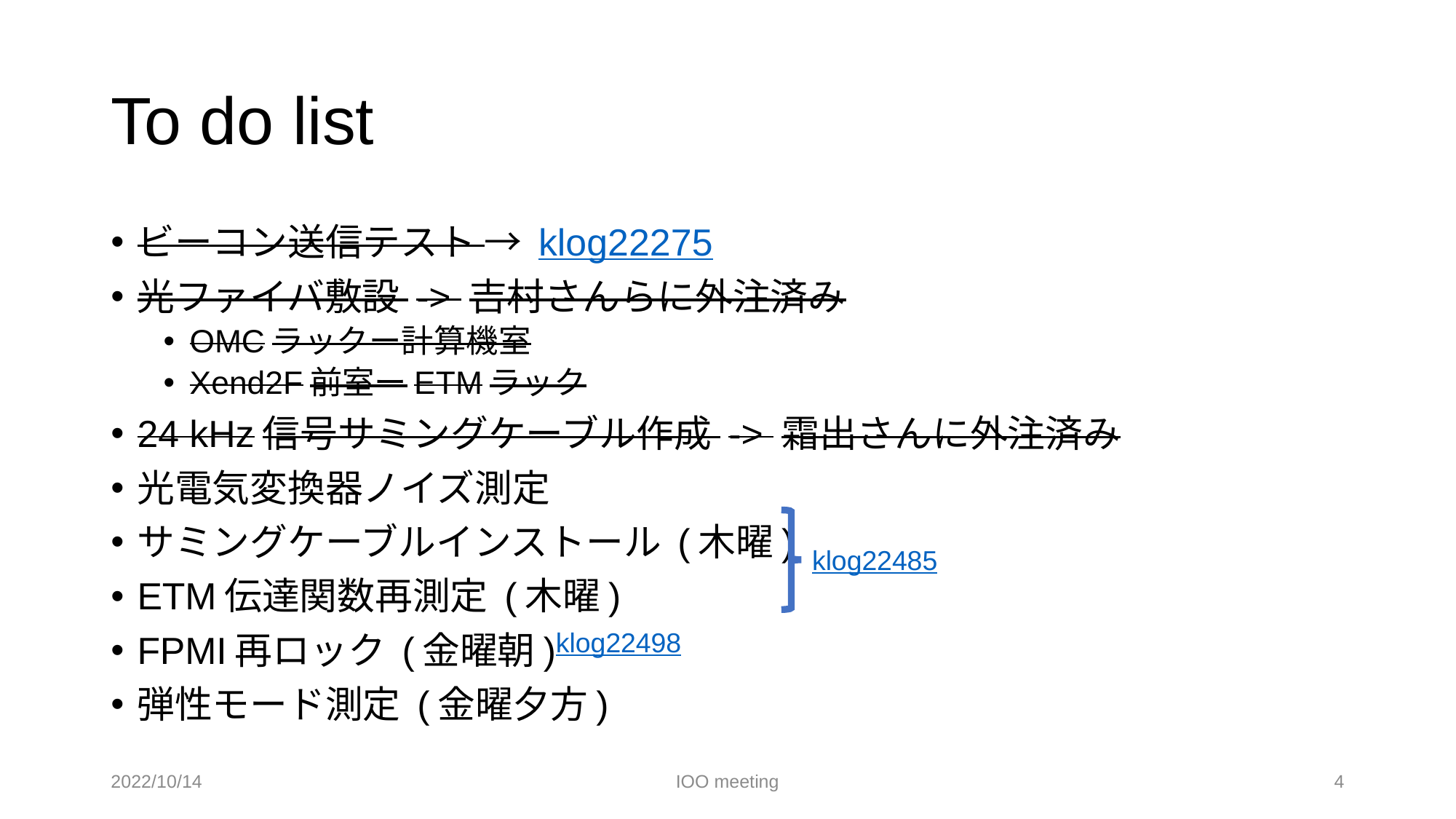

# To do list
ビーコン送信テスト → klog22275
光ファイバ敷設 -> 吉村さんらに外注済み
OMCラックー計算機室
Xend2F前室ーETMラック
24 kHz信号サミングケーブル作成 -> 霜出さんに外注済み
光電気変換器ノイズ測定
サミングケーブルインストール (木曜)
ETM伝達関数再測定 (木曜)
FPMI再ロック (金曜朝)
弾性モード測定 (金曜夕方)

klog22485
klog22498
2022/10/14
IOO meeting
4